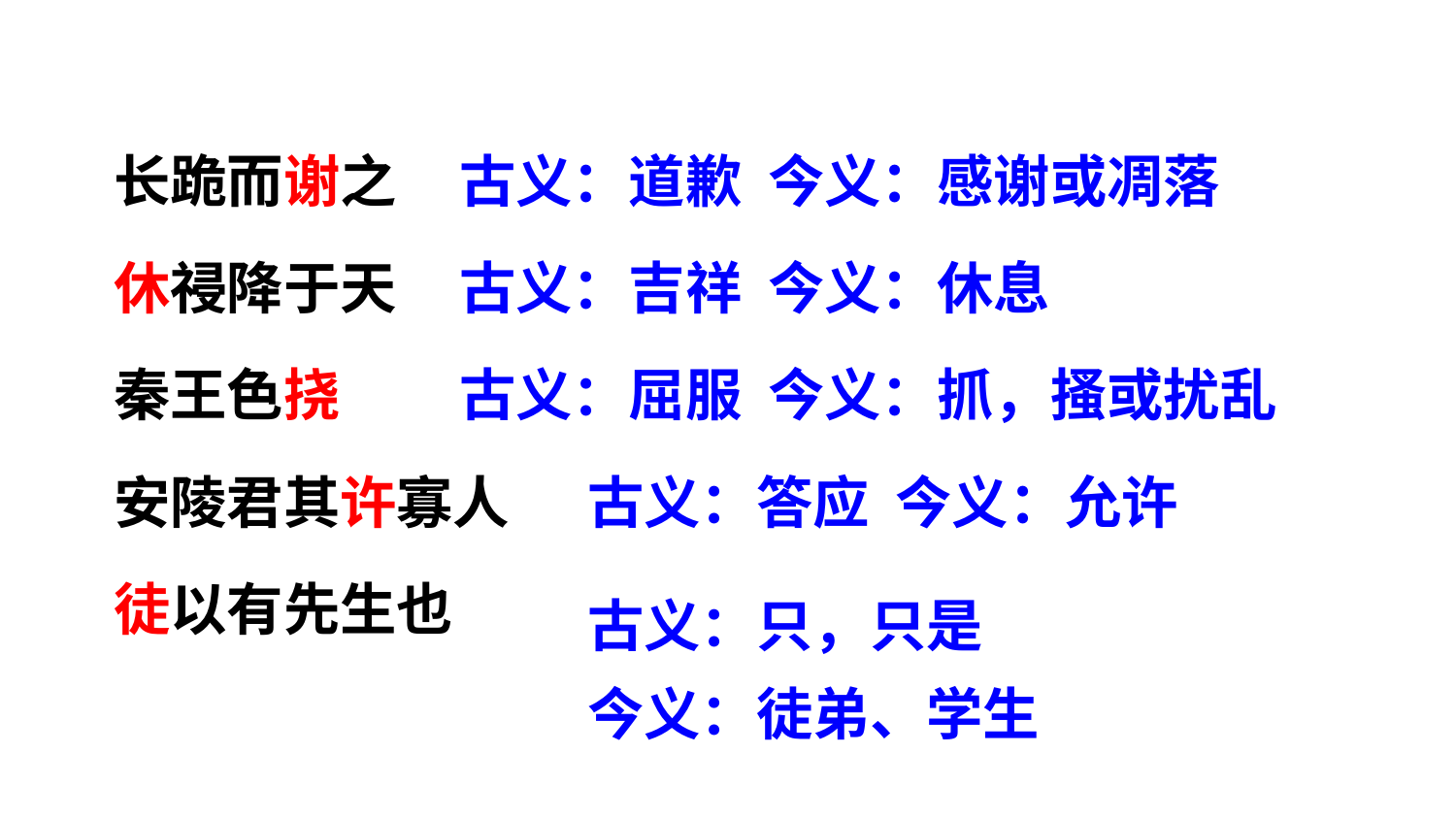

长跪而谢之
古义：道歉  今义：感谢或凋落
休祲降于天
古义：吉祥  今义：休息
秦王色挠
古义：屈服  今义：抓，搔或扰乱
安陵君其许寡人
古义：答应  今义：允许
古义：只，只是
今义：徒弟、学生
徒以有先生也